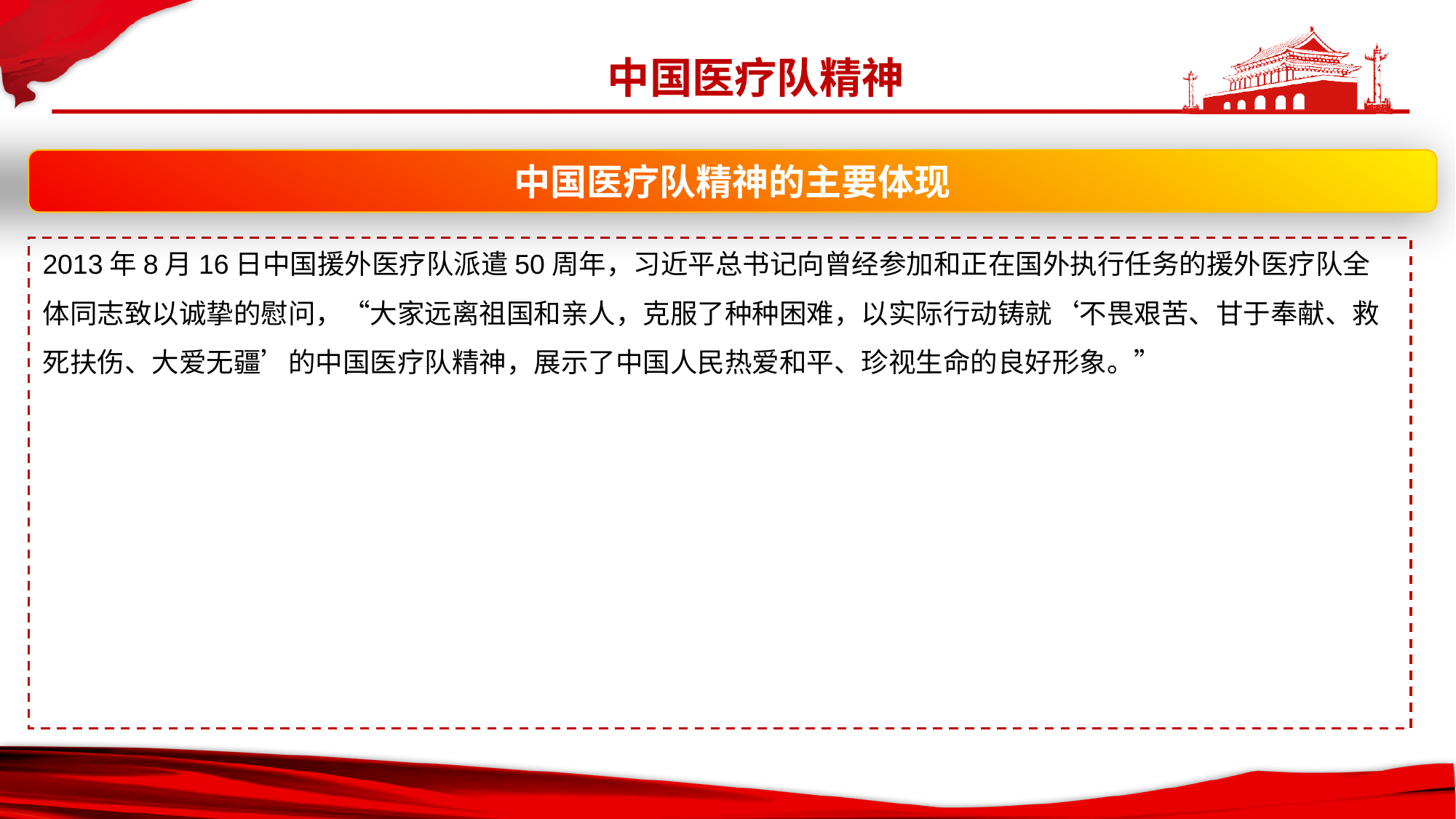

中国医疗队精神
中国医疗队精神的主要体现
2013年8月16日中国援外医疗队派遣50周年，习近平总书记向曾经参加和正在国外执行任务的援外医疗队全体同志致以诚挚的慰问，“大家远离祖国和亲人，克服了种种困难，以实际行动铸就‘不畏艰苦、甘于奉献、救死扶伤、大爱无疆’的中国医疗队精神，展示了中国人民热爱和平、珍视生命的良好形象。”